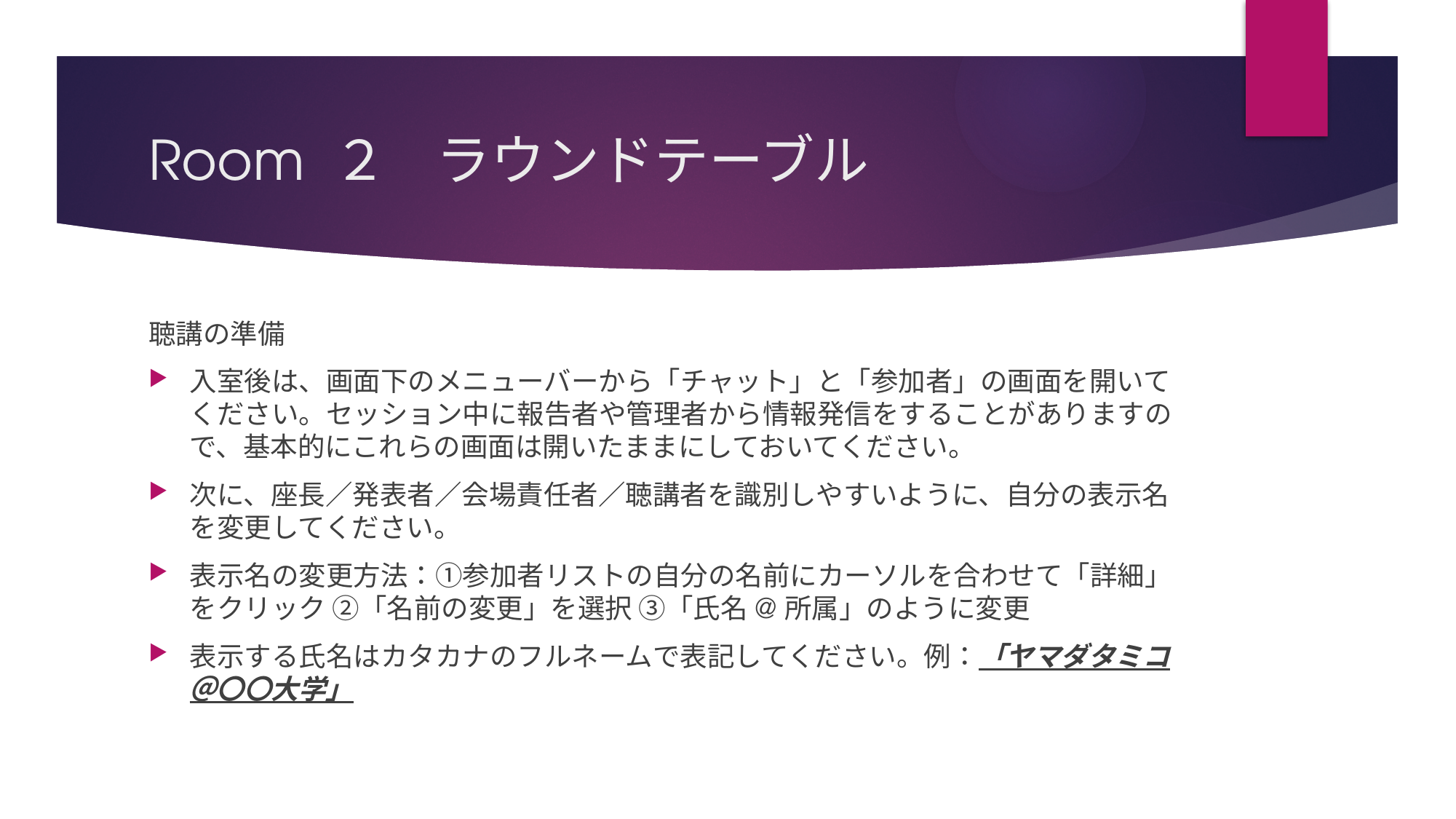

# Room ２    ラウンドテーブル
聴講の準備
入室後は、画面下のメニューバーから「チャット」と「参加者」の画面を開いてください。セッション中に報告者や管理者から情報発信をすることがありますので、基本的にこれらの画面は開いたままにしておいてください。
次に、座長／発表者／会場責任者／聴講者を識別しやすいように、自分の表示名を変更してください。
表示名の変更方法：①参加者リストの自分の名前にカーソルを合わせて「詳細」をクリック ②「名前の変更」を選択 ③「氏名@所属」のように変更
表示する氏名はカタカナのフルネームで表記してください。例：「ヤマダタミコ＠〇〇大学」